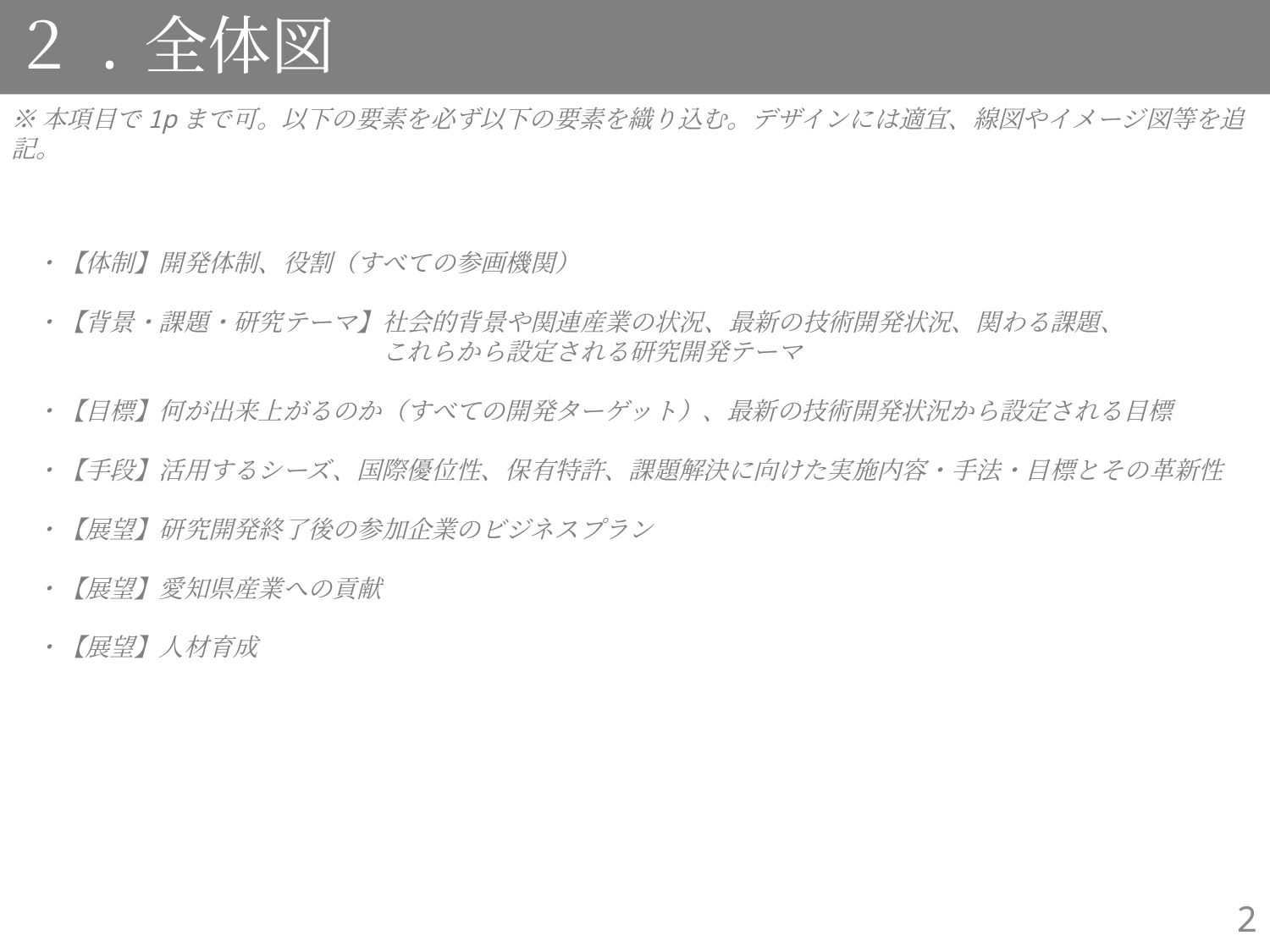

２.全体図
※本項目で1pまで可。以下の要素を必ず以下の要素を織り込む。デザインには適宜、線図やイメージ図等を追記。

　・【体制】開発体制、役割（すべての参画機関）

　・【背景・課題・研究テーマ】社会的背景や関連産業の状況、最新の技術開発状況、関わる課題、
　　　　　　　　　　　　　　　これらから設定される研究開発テーマ

　・【目標】何が出来上がるのか（すべての開発ターゲット）、最新の技術開発状況から設定される目標

　・【手段】活用するシーズ、国際優位性、保有特許、課題解決に向けた実施内容・手法・目標とその革新性

　・【展望】研究開発終了後の参加企業のビジネスプラン

　・【展望】愛知県産業への貢献

　・【展望】人材育成
2